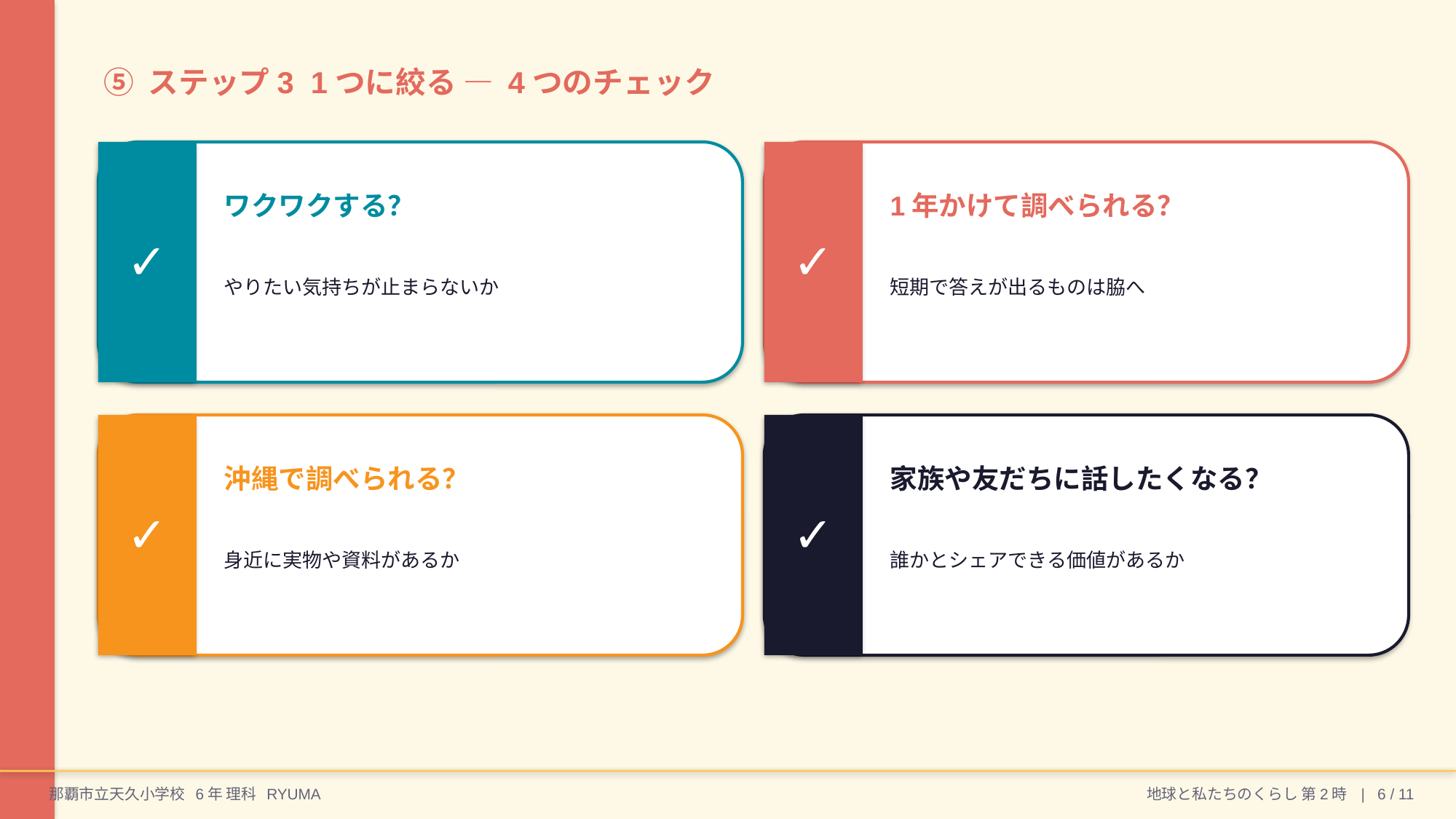

⑤ ステップ3  1つに絞る — 4つのチェック

ワクワクする？
1年かけて調べられる？
✓
✓
やりたい気持ちが止まらないか
短期で答えが出るものは脇へ

沖縄で調べられる？
家族や友だちに話したくなる？
✓
✓
身近に実物や資料があるか
誰かとシェアできる価値があるか

那覇市立天久小学校  6年 理科  RYUMA
地球と私たちのくらし 第2時   |   6 / 11